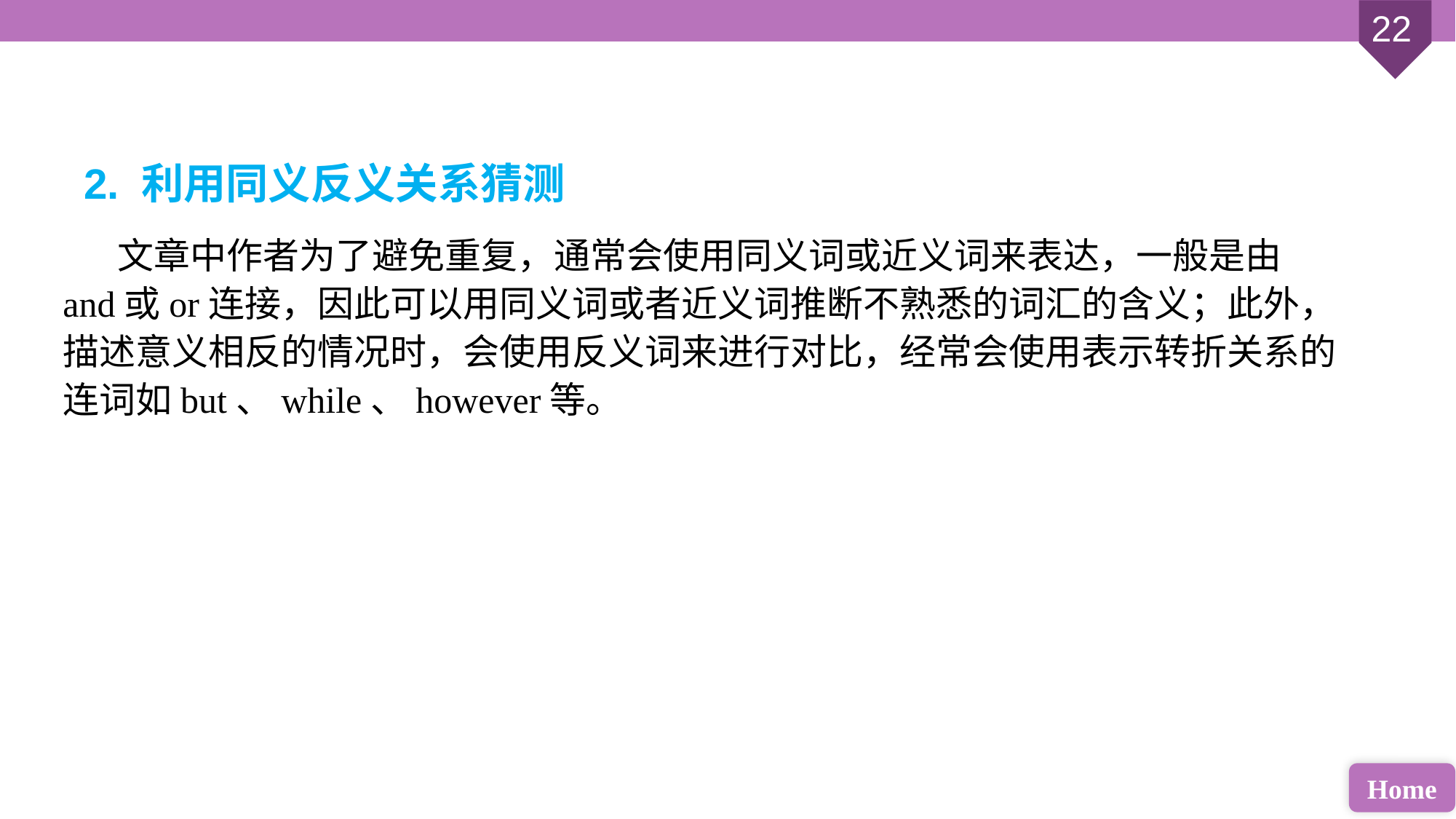

2. 利用同义反义关系猜测

文章中作者为了避免重复，通常会使用同义词或近义词来表达，一般是由and或or连接，因此可以用同义词或者近义词推断不熟悉的词汇的含义；此外，描述意义相反的情况时，会使用反义词来进行对比，经常会使用表示转折关系的连词如but、while、however等。